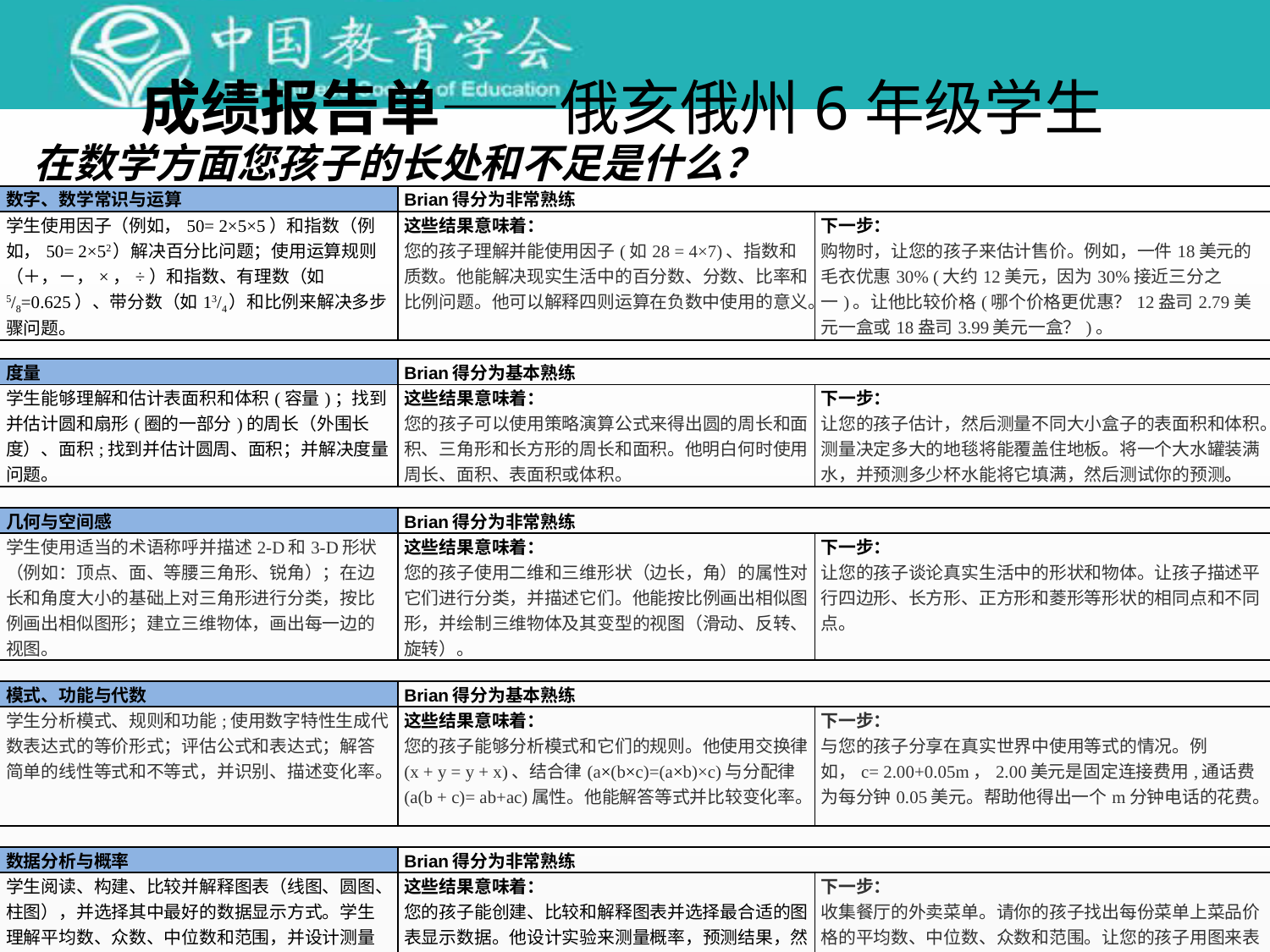

成绩报告单——俄亥俄州6年级学生
在数学方面您孩子的长处和不足是什么？

| 数字、数学常识与运算 | Brian得分为非常熟练 |  |
| --- | --- | --- |
| 学生使用因子（例如，50= 2×5×5）和指数（例如，50= 2×52）解决百分比问题；使用运算规则（＋，－，×，÷）和指数、有理数（如5/8=0.625）、带分数（如13/4）和比例来解决多步骤问题。 | 这些结果意味着： 您的孩子理解并能使用因子(如28 = 4×7)、指数和质数。他能解决现实生活中的百分数、分数、比率和比例问题。他可以解释四则运算在负数中使用的意义。 | 下一步： 购物时，让您的孩子来估计售价。例如，一件18美元的毛衣优惠30% (大约12美元，因为30%接近三分之一)。让他比较价格(哪个价格更优惠？12盎司2.79美元一盒或18盎司3.99美元一盒？)。 |
|  |  |  |
| 度量 | Brian得分为基本熟练 |  |
| 学生能够理解和估计表面积和体积(容量)；找到并估计圆和扇形(圈的一部分)的周长（外围长度）、面积;找到并估计圆周、面积；并解决度量问题。 | 这些结果意味着： 您的孩子可以使用策略演算公式来得出圆的周长和面积、三角形和长方形的周长和面积。他明白何时使用周长、面积、表面积或体积。 | 下一步： 让您的孩子估计，然后测量不同大小盒子的表面积和体积。测量决定多大的地毯将能覆盖住地板。将一个大水罐装满水，并预测多少杯水能将它填满，然后测试你的预测。 |
|  |  |  |
| 几何与空间感 | Brian得分为非常熟练 |  |
| 学生使用适当的术语称呼并描述2-D和3-D形状（例如：顶点、面、等腰三角形、锐角）；在边长和角度大小的基础上对三角形进行分类，按比例画出相似图形；建立三维物体，画出每一边的视图。 | 这些结果意味着： 您的孩子使用二维和三维形状（边长，角）的属性对它们进行分类，并描述它们。他能按比例画出相似图形，并绘制三维物体及其变型的视图（滑动、反转、旋转）。 | 下一步： 让您的孩子谈论真实生活中的形状和物体。让孩子描述平行四边形、长方形、正方形和菱形等形状的相同点和不同点。 |
|  |  |  |
| 模式、功能与代数 | Brian得分为基本熟练 |  |
| 学生分析模式、规则和功能;使用数字特性生成代数表达式的等价形式；评估公式和表达式；解答简单的线性等式和不等式，并识别、描述变化率。 | 这些结果意味着： 您的孩子能够分析模式和它们的规则。他使用交换律(x + y = y + x)、结合律(a×(b×c)=(a×b)×c)与分配律(a(b + c)= ab+ac)属性。他能解答等式并比较变化率。 | 下一步： 与您的孩子分享在真实世界中使用等式的情况。例如，c= 2.00+0.05m，2.00美元是固定连接费用,通话费为每分钟0.05美元。帮助他得出一个m分钟电话的花费。 |
|  |  |  |
| 数据分析与概率 | Brian得分为非常熟练 |  |
| 学生阅读、构建、比较并解释图表（线图、圆图、柱图），并选择其中最好的数据显示方式。学生理解平均数、众数、中位数和范围，并设计测量概率的实验。 | 这些结果意味着： 您的孩子能创建、比较和解释图表并选择最合适的图表显示数据。他设计实验来测量概率，预测结果，然后解释结果可能会有何种变化。 | 下一步： 收集餐厅的外卖菜单。请你的孩子找出每份菜单上菜品价格的平均数、中位数、众数和范围。让您的孩子用图来表示各价格区间中菜品的数量；哪个价格出现次数最多；对数据进行讨论。 |